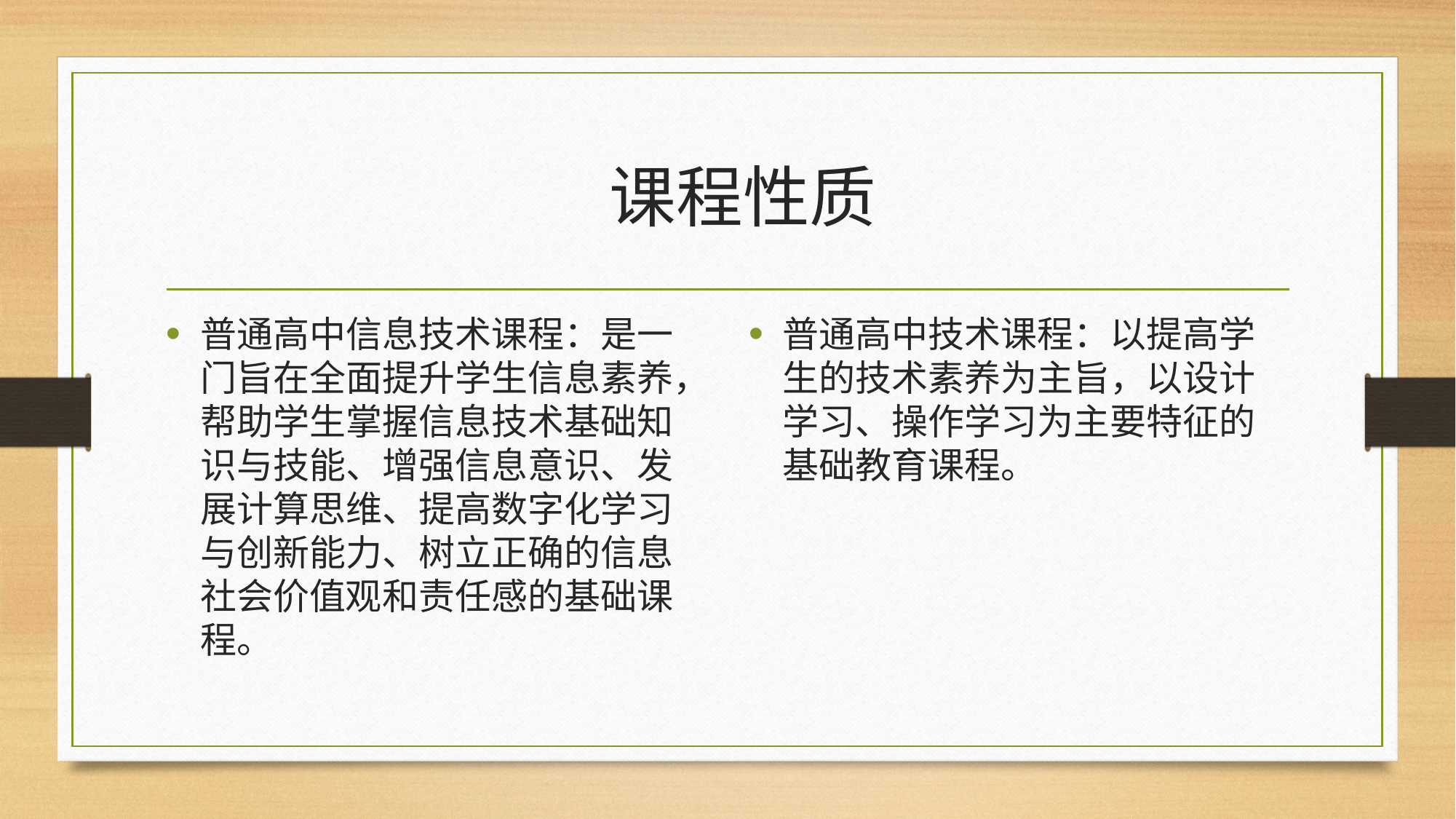

# 课程性质
普通高中信息技术课程：是一门旨在全面提升学生信息素养，帮助学生掌握信息技术基础知识与技能、增强信息意识、发展计算思维、提高数字化学习与创新能力、树立正确的信息社会价值观和责任感的基础课程。
普通高中技术课程：以提高学生的技术素养为主旨，以设计学习、操作学习为主要特征的基础教育课程。